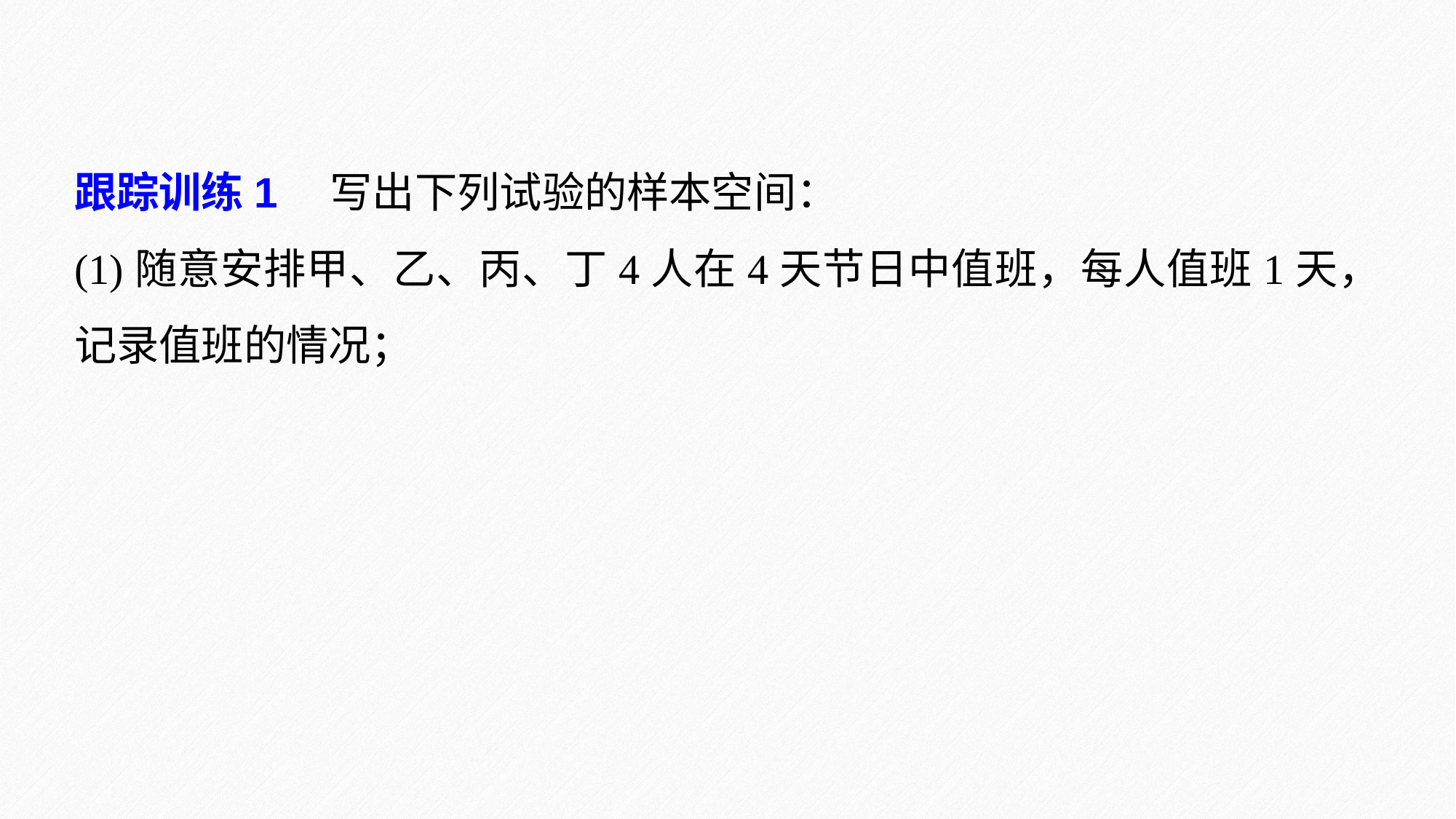

跟踪训练1　写出下列试验的样本空间：
(1)随意安排甲、乙、丙、丁4人在4天节日中值班，每人值班1天，记录值班的情况；